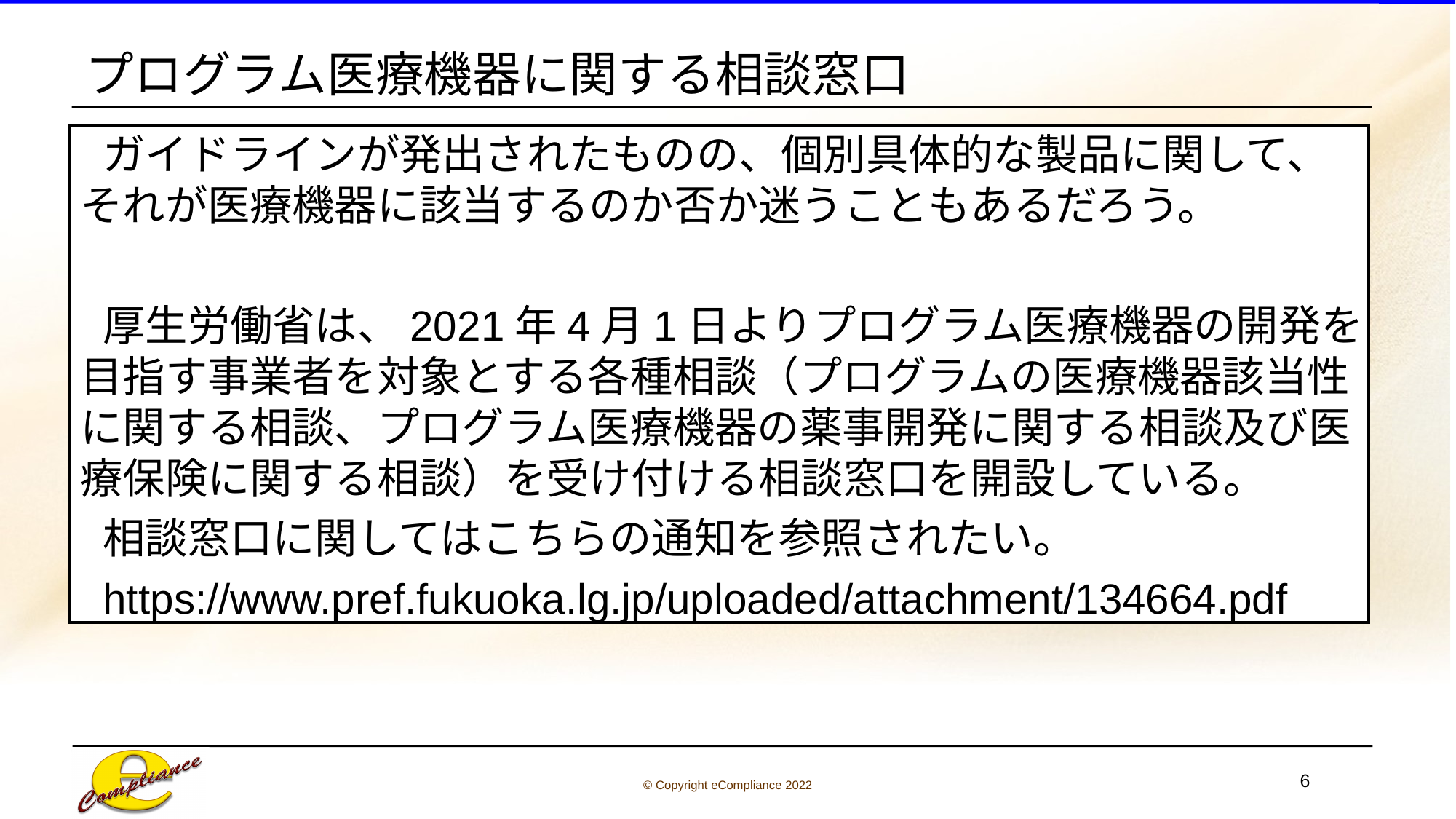

# プログラム医療機器に関する相談窓口
ガイドラインが発出されたものの、個別具体的な製品に関して、それが医療機器に該当するのか否か迷うこともあるだろう。

厚生労働省は、2021年4月1日よりプログラム医療機器の開発を目指す事業者を対象とする各種相談（プログラムの医療機器該当性に関する相談、プログラム医療機器の薬事開発に関する相談及び医療保険に関する相談）を受け付ける相談窓口を開設している。
相談窓口に関してはこちらの通知を参照されたい。
https://www.pref.fukuoka.lg.jp/uploaded/attachment/134664.pdf